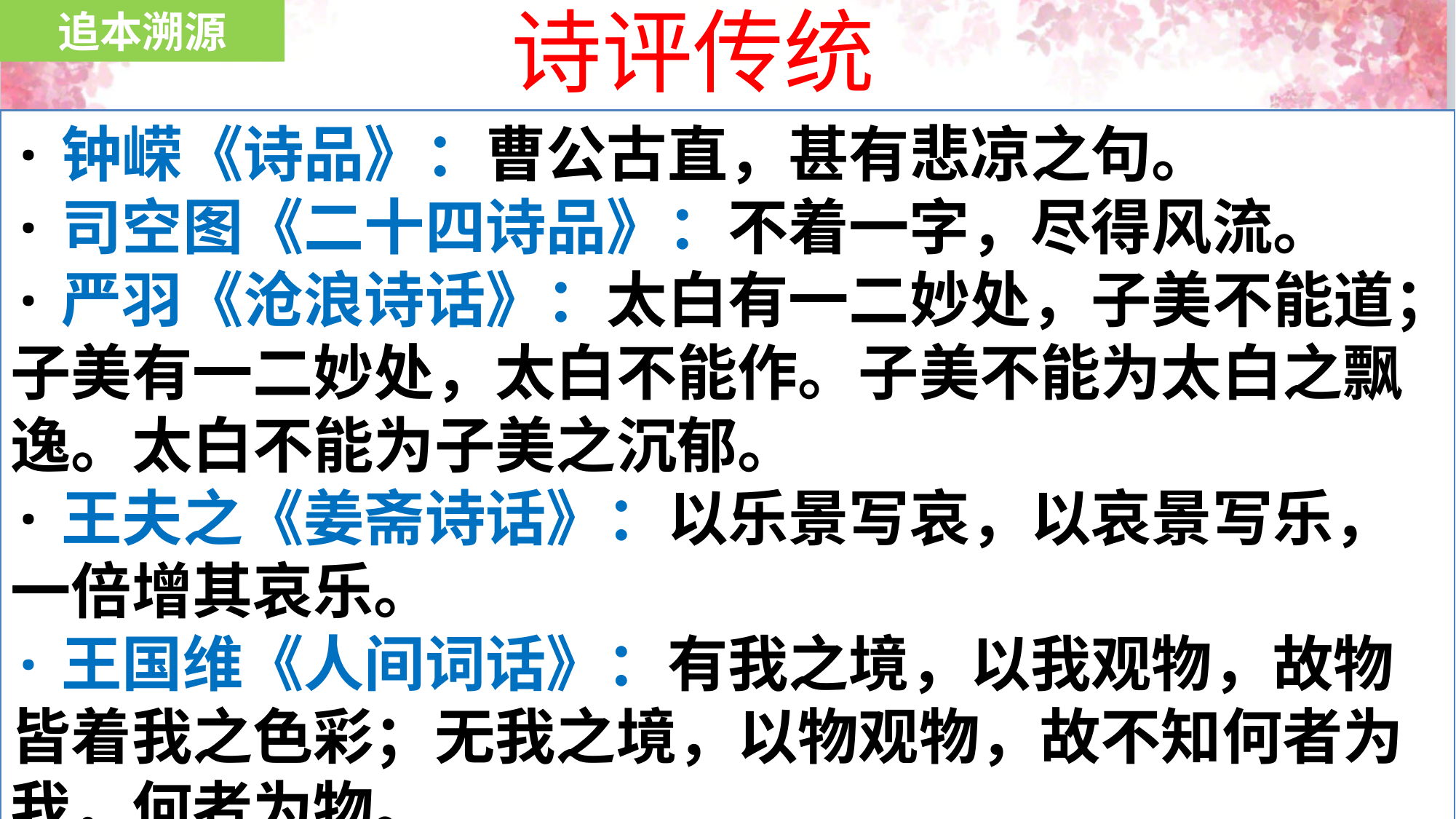

追本溯源
诗评传统
·钟嵘《诗品》：曹公古直，甚有悲凉之句。
·司空图《二十四诗品》：不着一字，尽得风流。
·严羽《沧浪诗话》：太白有一二妙处，子美不能道；子美有一二妙处，太白不能作。子美不能为太白之飘逸。太白不能为子美之沉郁。
·王夫之《姜斋诗话》：以乐景写哀，以哀景写乐，一倍增其哀乐。
·王国维《人间词话》：有我之境，以我观物，故物皆着我之色彩；无我之境，以物观物，故不知何者为我，何者为物。